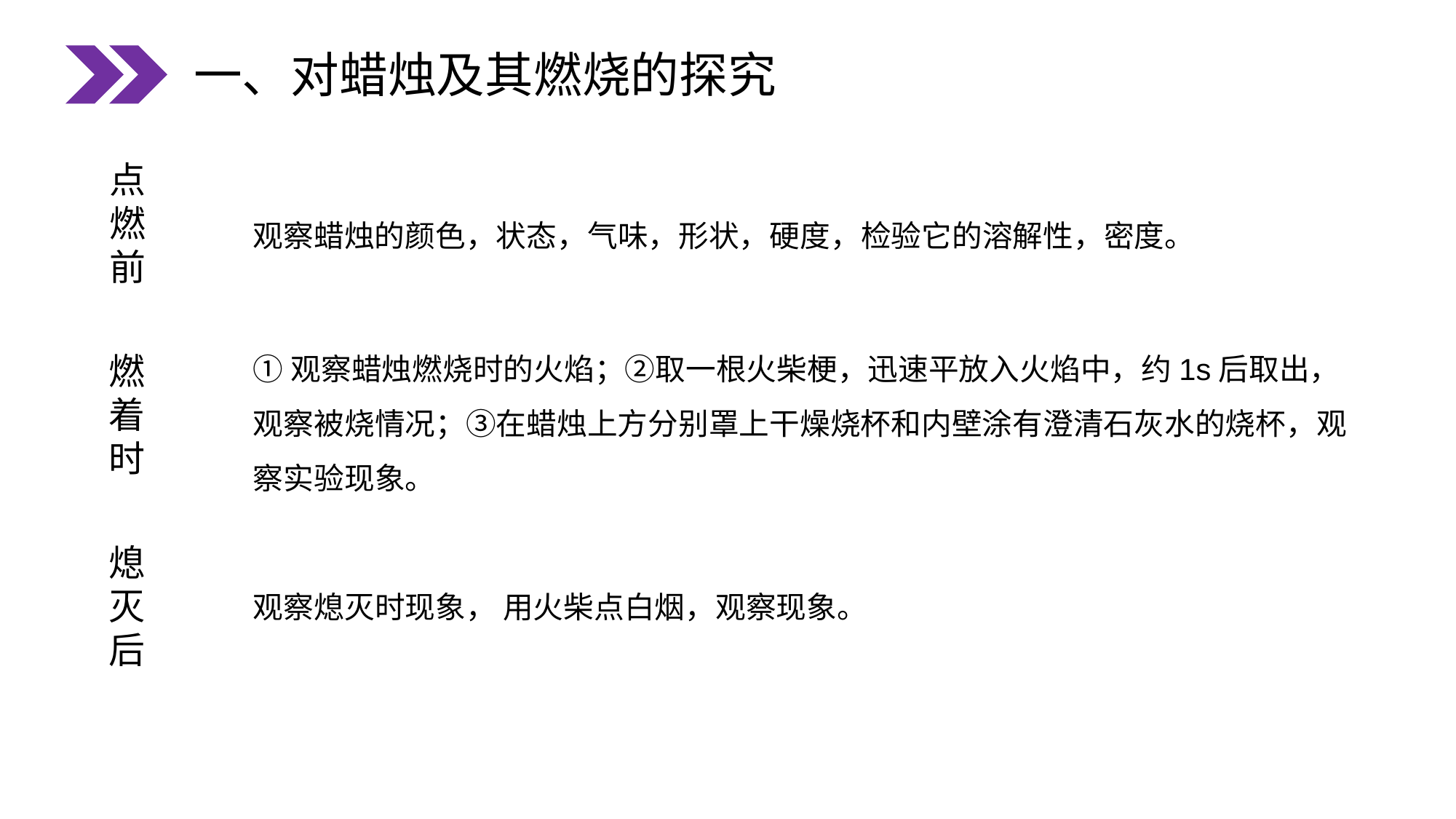

一、对蜡烛及其燃烧的探究
点燃前
观察蜡烛的颜色，状态，气味，形状，硬度，检验它的溶解性，密度。
①观察蜡烛燃烧时的火焰；②取一根火柴梗，迅速平放入火焰中，约1s后取出，观察被烧情况；③在蜡烛上方分别罩上干燥烧杯和内壁涂有澄清石灰水的烧杯，观察实验现象。
燃着时
熄灭后
观察熄灭时现象， 用火柴点白烟，观察现象。